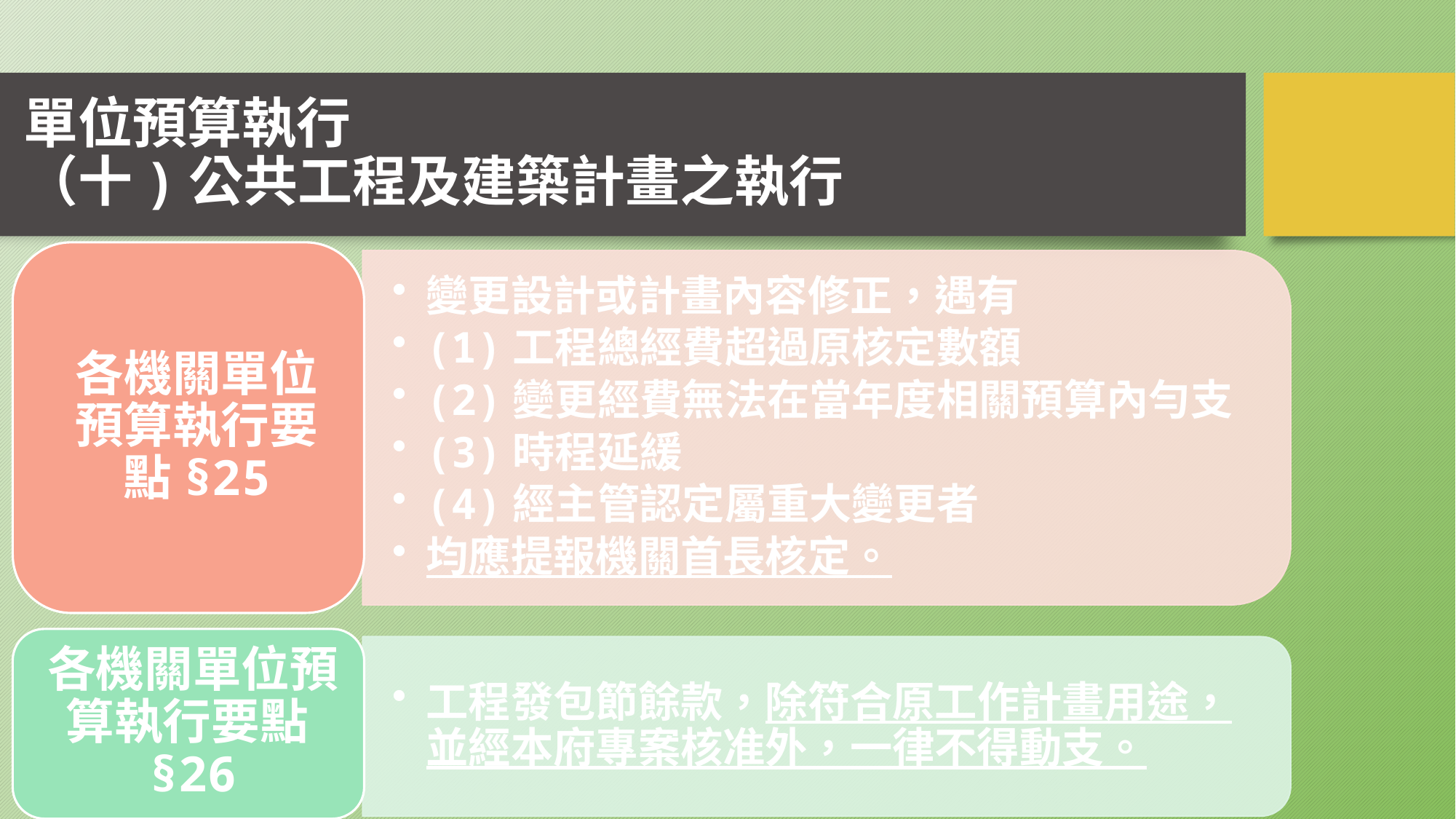

# 單位預算執行 （十)公共工程及建築計畫之執行
變更設計或計畫內容修正，遇有
(1)工程總經費超過原核定數額
(2)變更經費無法在當年度相關預算內勻支
(3)時程延緩
(4)經主管認定屬重大變更者
均應提報機關首長核定。
各機關單位預算執行要點§25
工程發包節餘款，除符合原工作計畫用途，並經本府專案核准外，一律不得動支。
各機關單位預算執行要點§26